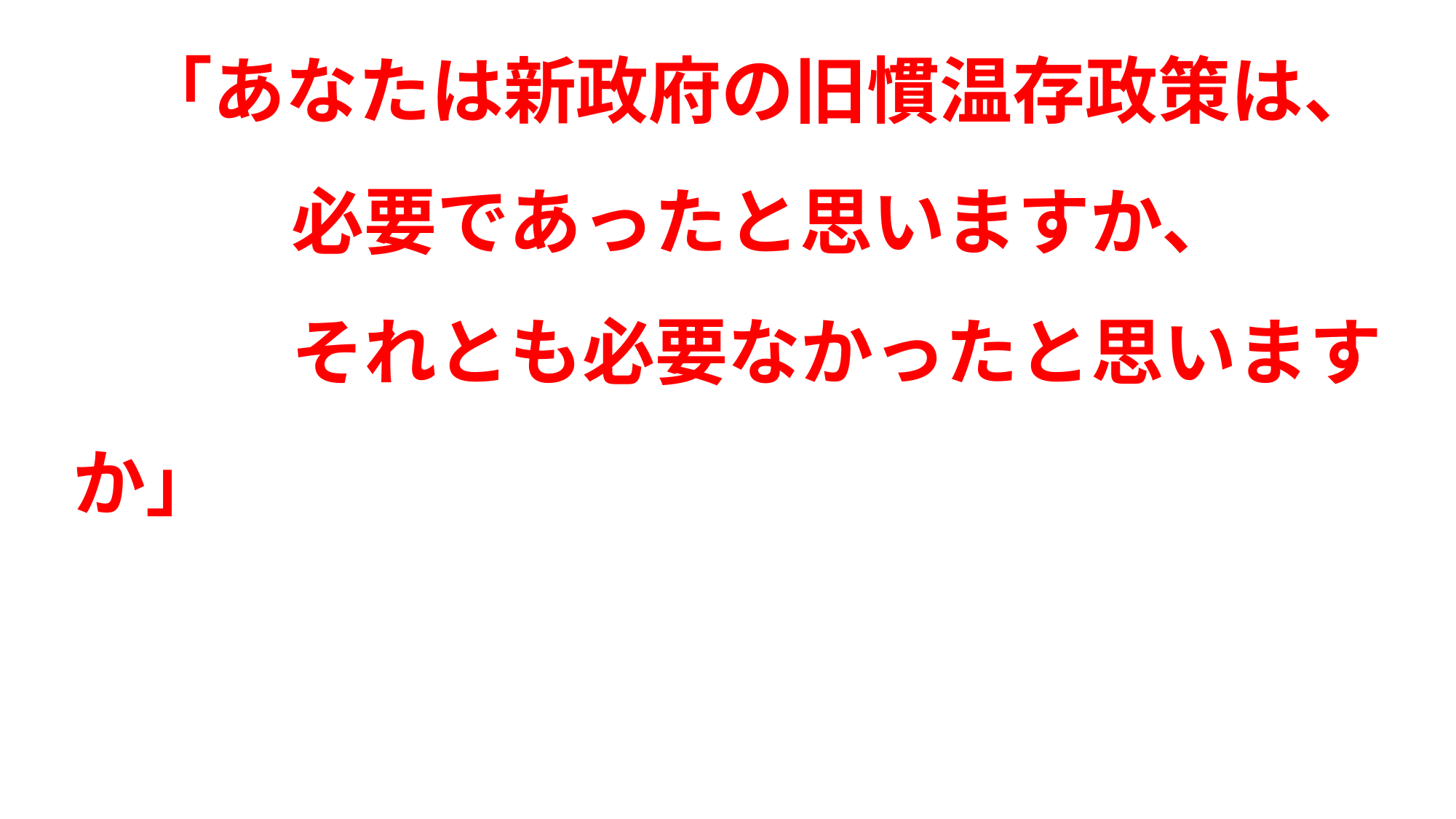

# ４．まとめ【個⇒全】 　「あなたは新政府の旧慣温存政策は、 　　　必要であったと思いますか、 　　　それとも必要なかったと思いますか」